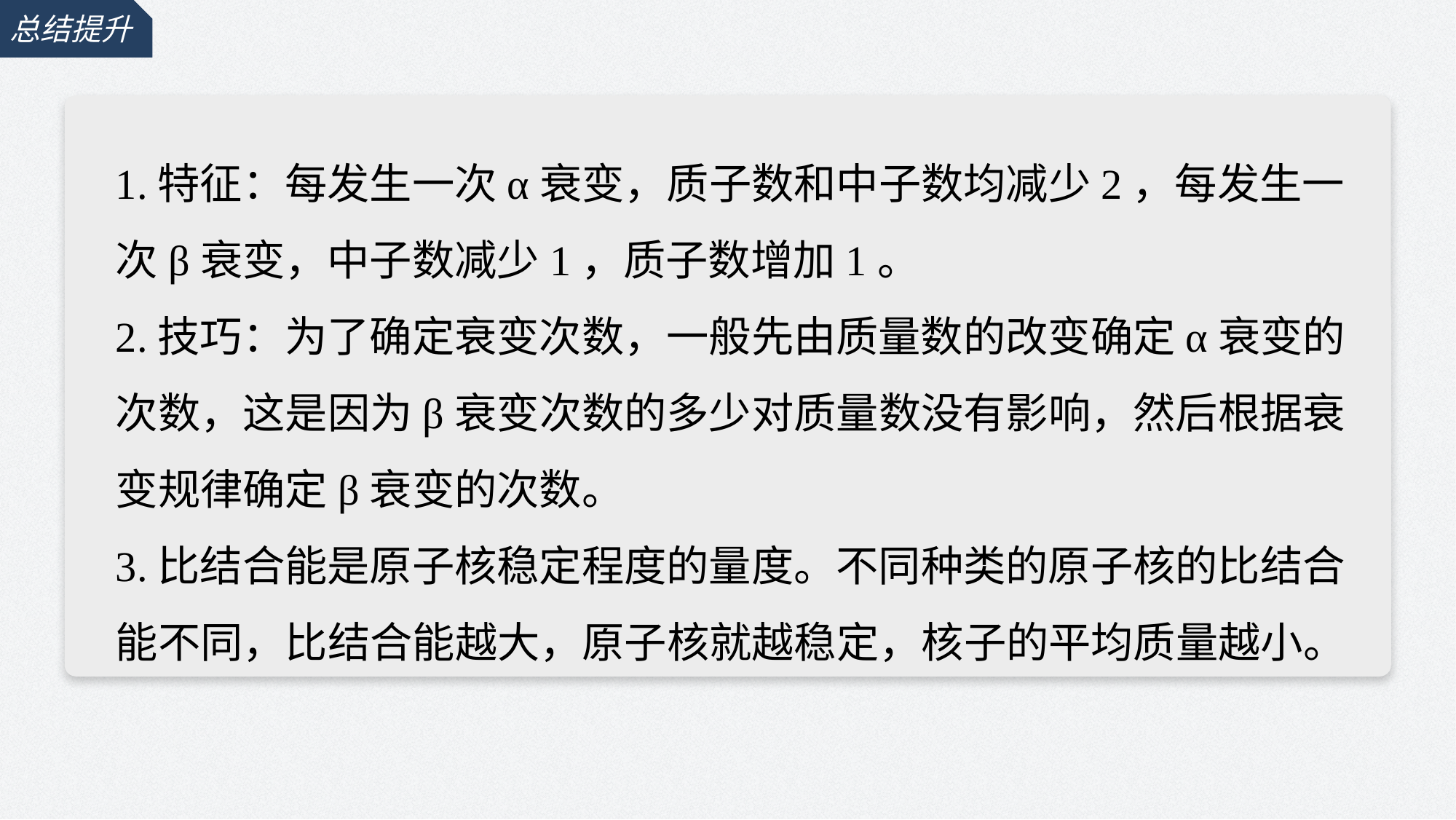

总结提升

1.特征：每发生一次α衰变，质子数和中子数均减少2，每发生一次β衰变，中子数减少1，质子数增加1。
2.技巧：为了确定衰变次数，一般先由质量数的改变确定α衰变的次数，这是因为β衰变次数的多少对质量数没有影响，然后根据衰变规律确定β衰变的次数。
3.比结合能是原子核稳定程度的量度。不同种类的原子核的比结合能不同，比结合能越大，原子核就越稳定，核子的平均质量越小。